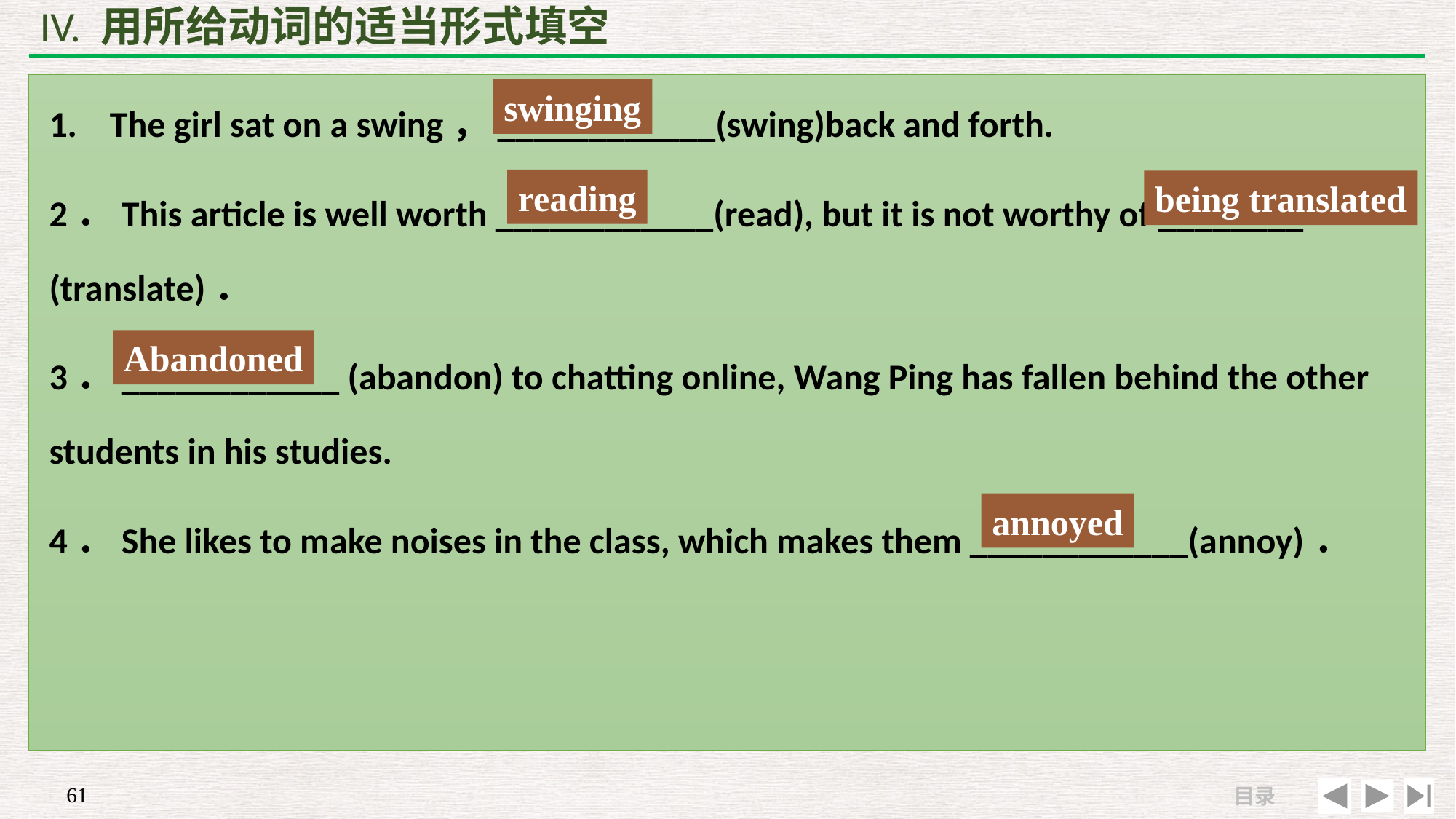

# IV. 用所给动词的适当形式填空
1.    The girl sat on a swing，____________(swing)back and forth.
2．This article is well worth ____________(read), but it is not worthy of ________ (translate)．
3．____________ (abandon) to chatting online, Wang Ping has fallen behind the other students in his studies.
4．She likes to make noises in the class, which makes them ____________(annoy)．

swinging
reading
being translated
Abandoned
annoyed